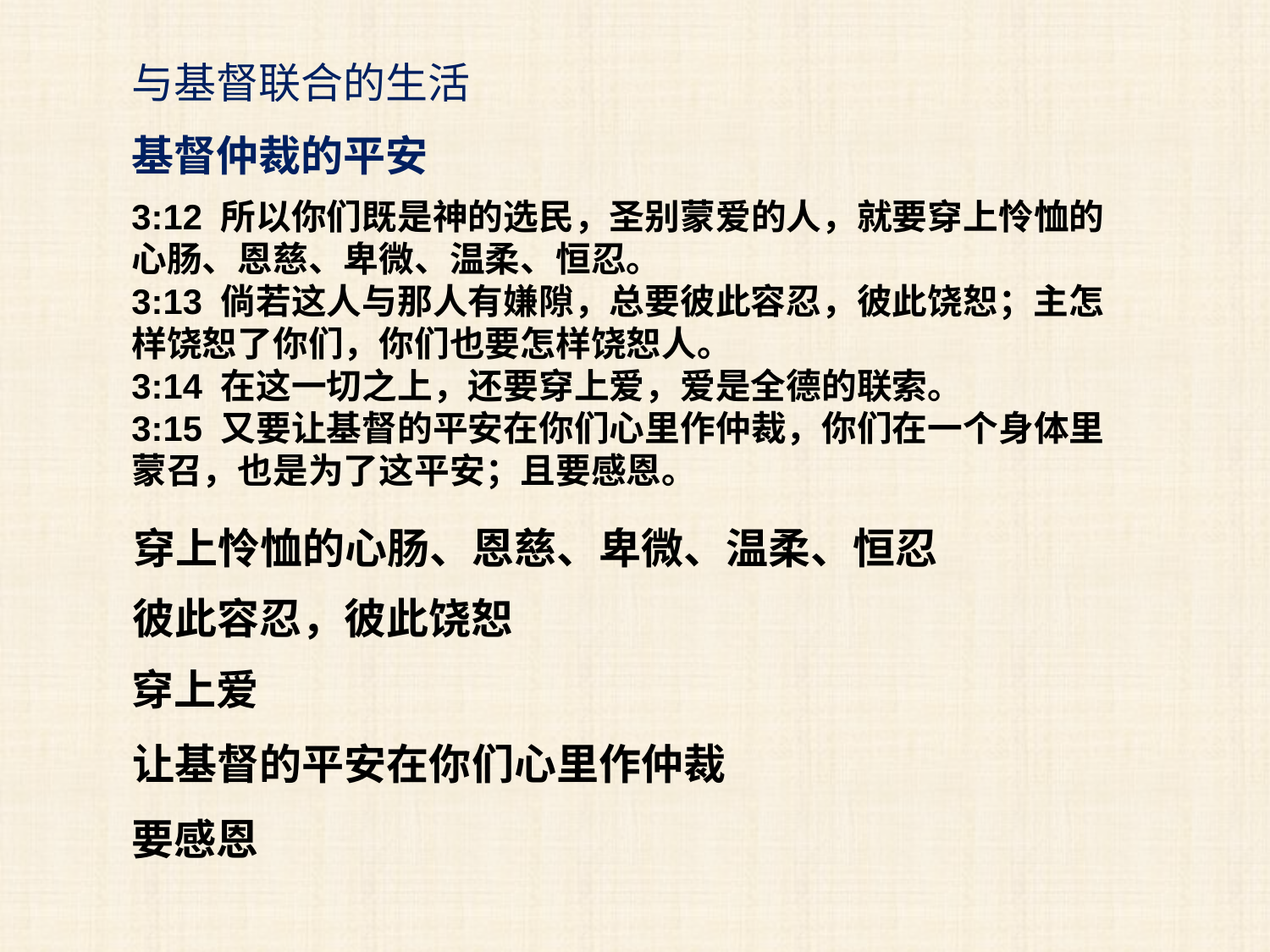

与基督联合的生活
基督仲裁的平安
3:12 所以你们既是神的选民，圣别蒙爱的人，就要穿上怜恤的心肠、恩慈、卑微、温柔、恒忍。
3:13 倘若这人与那人有嫌隙，总要彼此容忍，彼此饶恕；主怎样饶恕了你们，你们也要怎样饶恕人。
3:14 在这一切之上，还要穿上爱，爱是全德的联索。
3:15 又要让基督的平安在你们心里作仲裁，你们在一个身体里蒙召，也是为了这平安；且要感恩。
穿上怜恤的心肠、恩慈、卑微、温柔、恒忍
彼此容忍，彼此饶恕
穿上爱
让基督的平安在你们心里作仲裁
要感恩